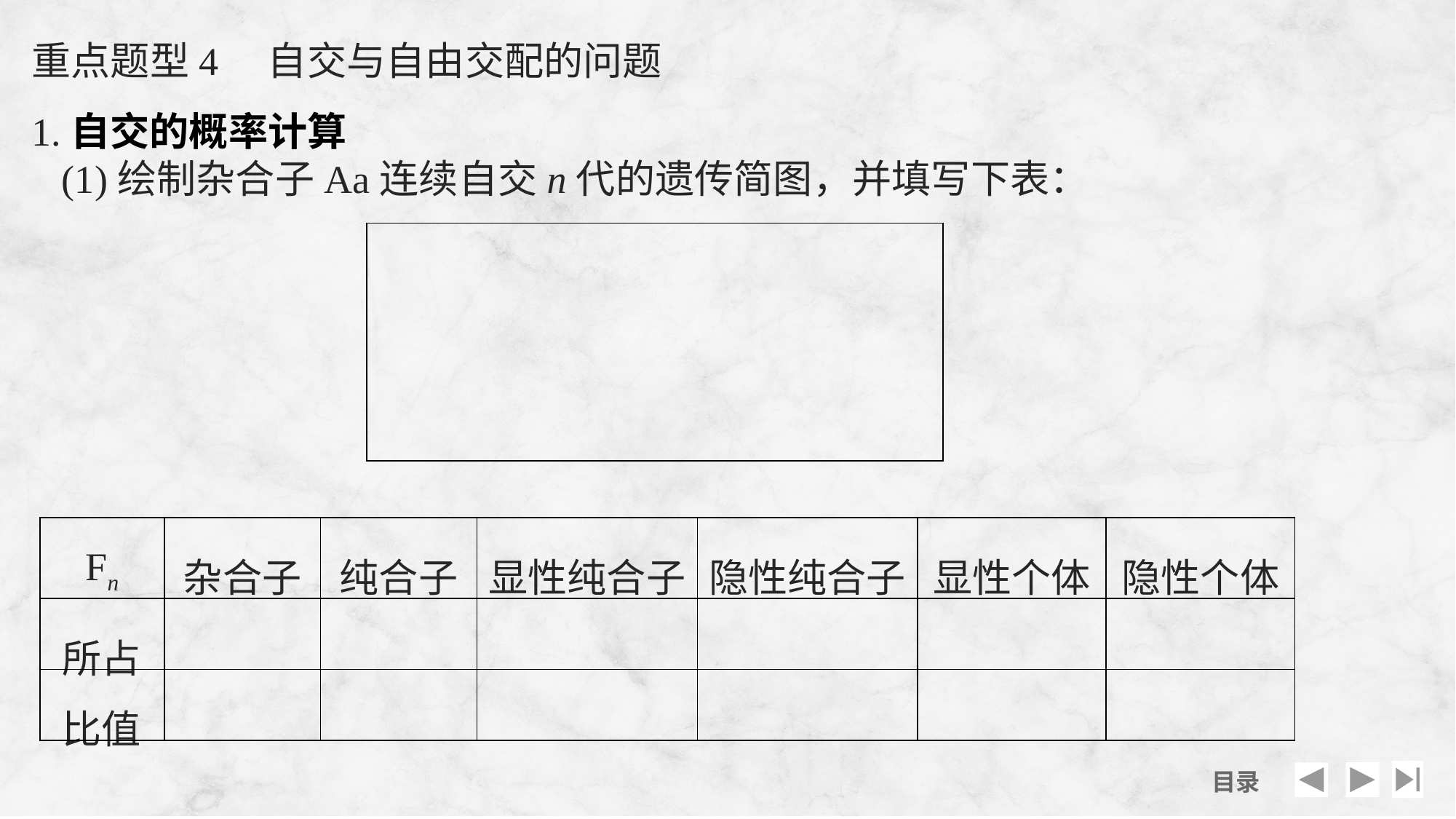

重点题型4　自交与自由交配的问题
1.自交的概率计算
	(1)绘制杂合子Aa连续自交n代的遗传简图，并填写下表：
|  |
| --- |
| Fn | 杂合子 | 纯合子 | 显性纯合子 | 隐性纯合子 | 显性个体 | 隐性个体 |
| --- | --- | --- | --- | --- | --- | --- |
| 所占 |  |  |  |  |  |  |
| 比值 |  |  |  |  |  |  |